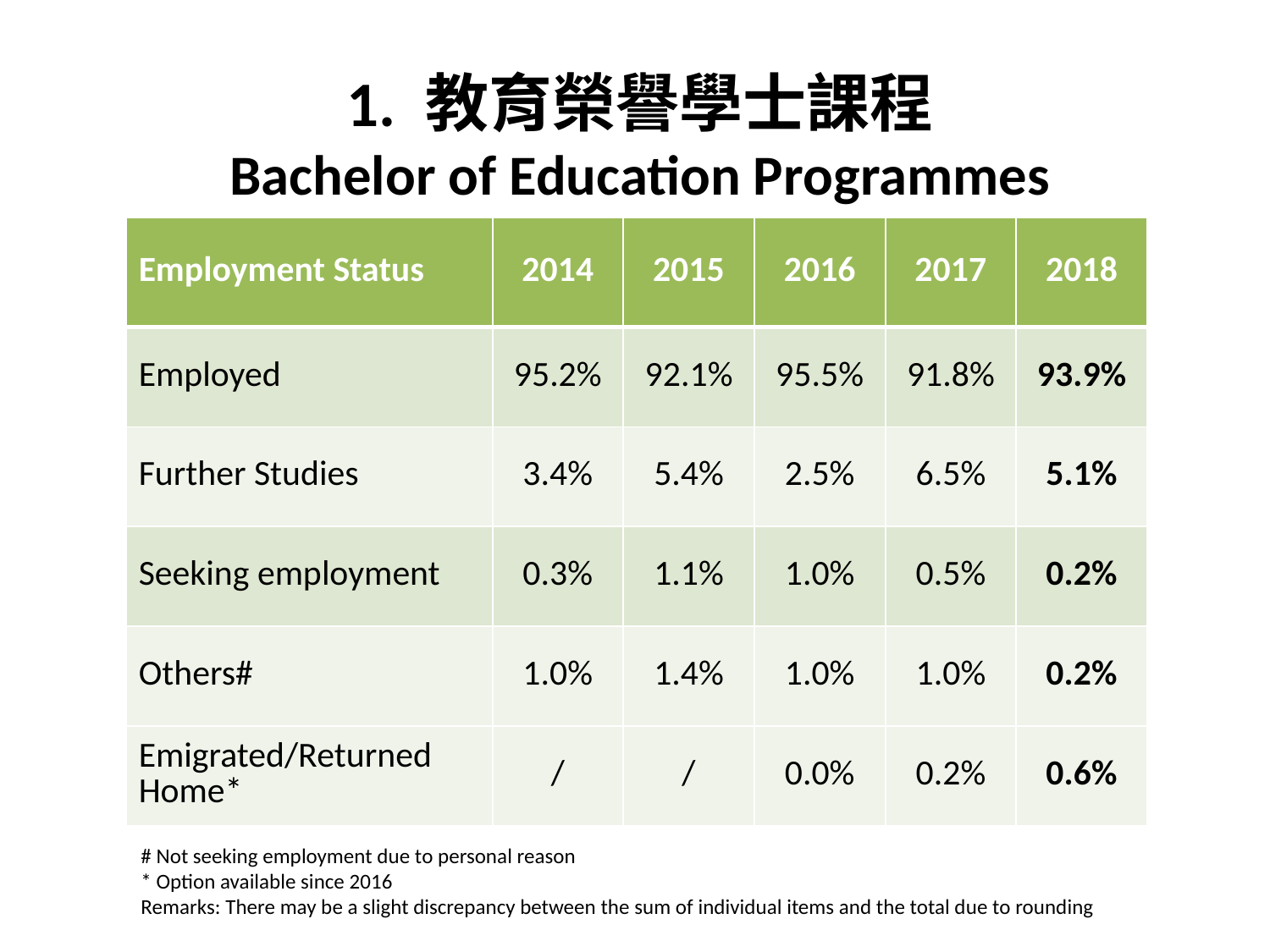

# 1. 教育榮譽學士課程 Bachelor of Education Programmes
| Employment Status | 2014 | 2015 | 2016 | 2017 | 2018 |
| --- | --- | --- | --- | --- | --- |
| Employed | 95.2% | 92.1% | 95.5% | 91.8% | 93.9% |
| Further Studies | 3.4% | 5.4% | 2.5% | 6.5% | 5.1% |
| Seeking employment | 0.3% | 1.1% | 1.0% | 0.5% | 0.2% |
| Others# | 1.0% | 1.4% | 1.0% | 1.0% | 0.2% |
| Emigrated/Returned Home\* | / | / | 0.0% | 0.2% | 0.6% |
# Not seeking employment due to personal reason
* Option available since 2016
Remarks: There may be a slight discrepancy between the sum of individual items and the total due to rounding